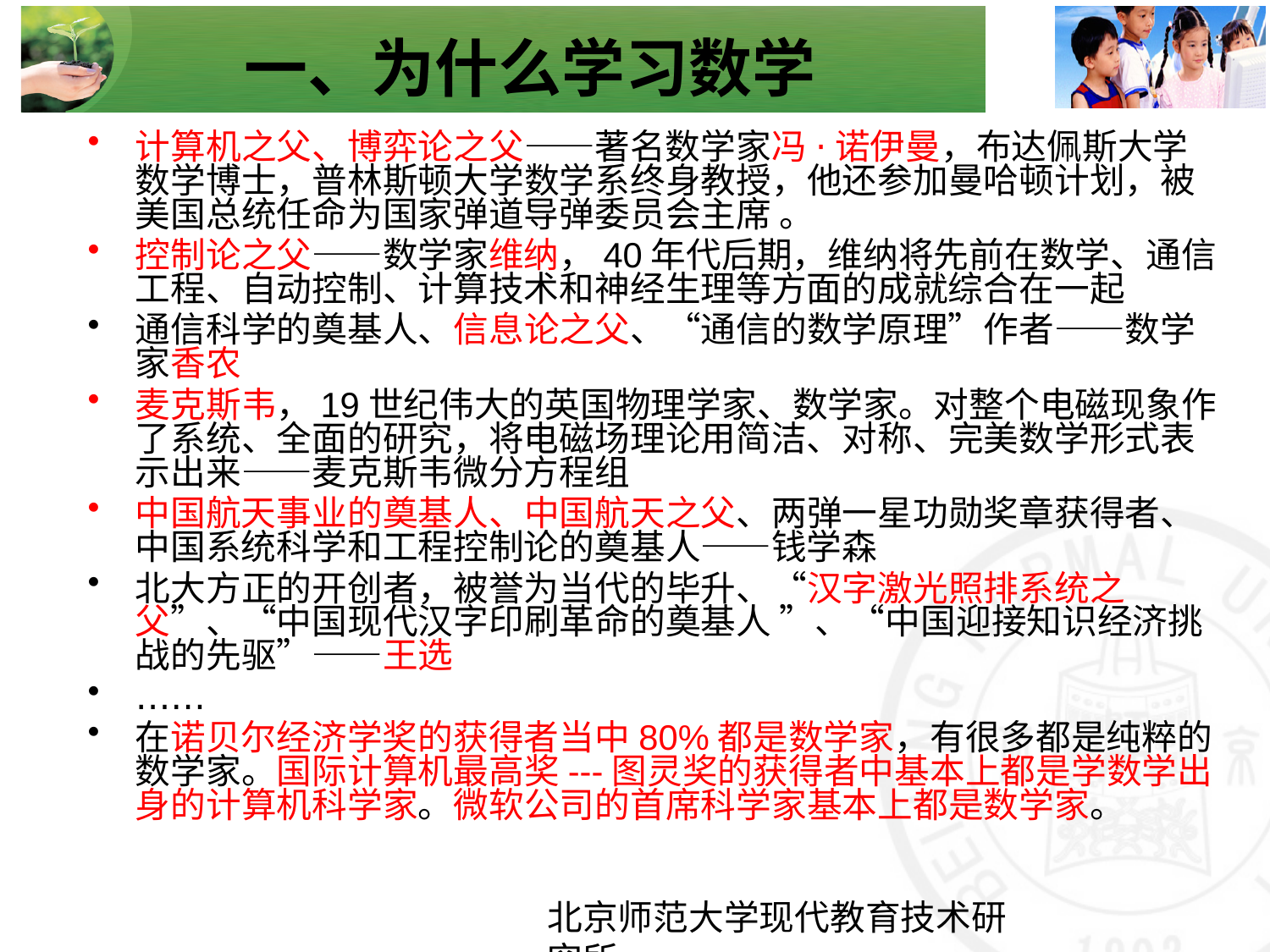

# 一、为什么学习数学
计算机之父、博弈论之父——著名数学家冯·诺伊曼，布达佩斯大学数学博士，普林斯顿大学数学系终身教授，他还参加曼哈顿计划，被美国总统任命为国家弹道导弹委员会主席 。
控制论之父——数学家维纳，40年代后期，维纳将先前在数学、通信工程、自动控制、计算技术和神经生理等方面的成就综合在一起
通信科学的奠基人、信息论之父、“通信的数学原理”作者——数学家香农
麦克斯韦，19世纪伟大的英国物理学家、数学家。对整个电磁现象作了系统、全面的研究，将电磁场理论用简洁、对称、完美数学形式表示出来——麦克斯韦微分方程组
中国航天事业的奠基人、中国航天之父、两弹一星功勋奖章获得者、中国系统科学和工程控制论的奠基人——钱学森
北大方正的开创者，被誉为当代的毕升、“汉字激光照排系统之父”、“中国现代汉字印刷革命的奠基人 ”、“中国迎接知识经济挑战的先驱”——王选
……
在诺贝尔经济学奖的获得者当中80%都是数学家，有很多都是纯粹的数学家。国际计算机最高奖---图灵奖的获得者中基本上都是学数学出身的计算机科学家。微软公司的首席科学家基本上都是数学家。
北京师范大学现代教育技术研究所